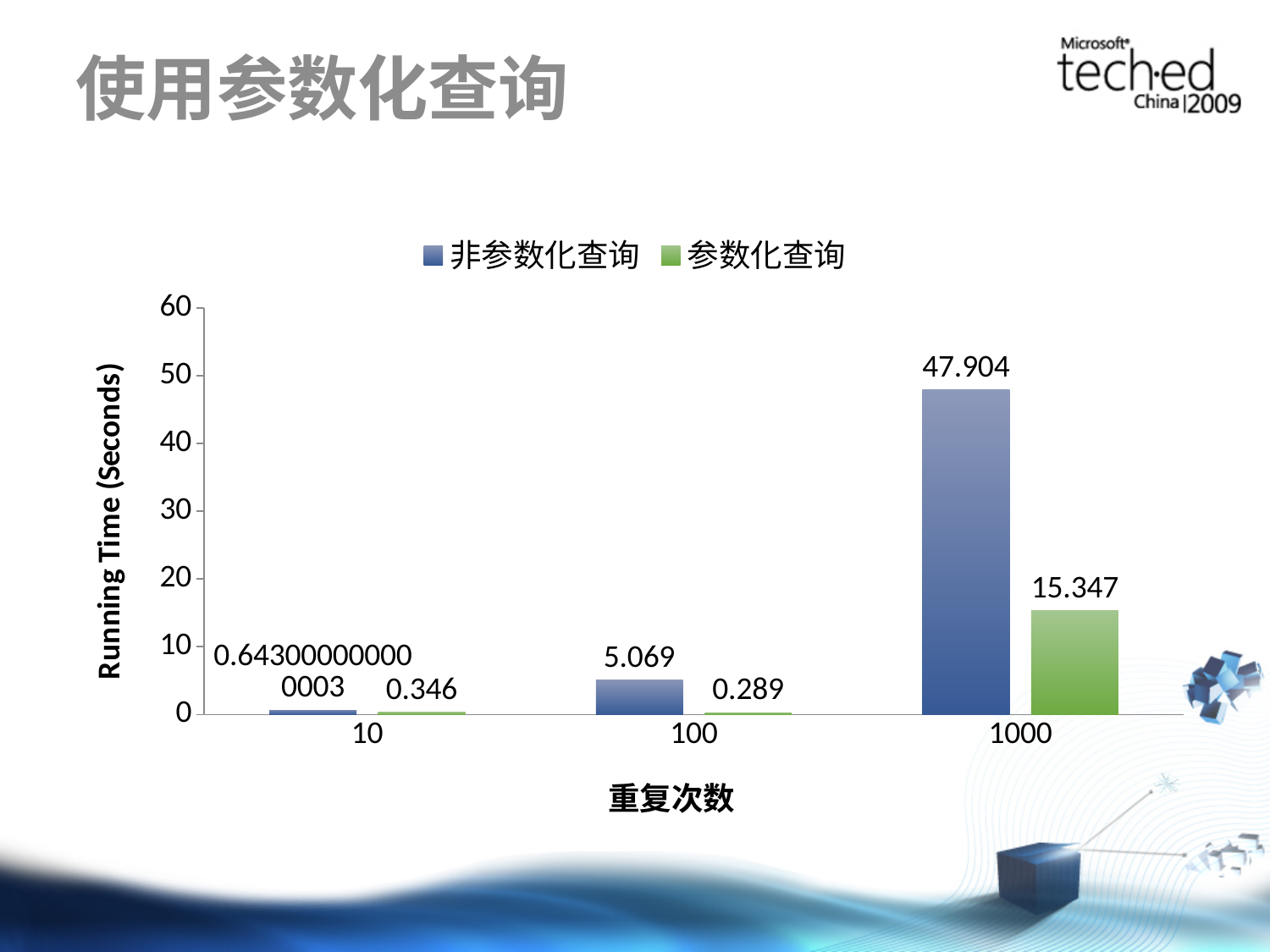

# 使用参数化查询

### Chart

| Category | 非参数化查询 | 参数化查询 |
|---|---|---|
| 10 | 0.6430000000000028 | 0.3460000000000003 |
| 100 | 5.069 | 0.2890000000000003 |
| 1000 | 47.904 | 15.347 |